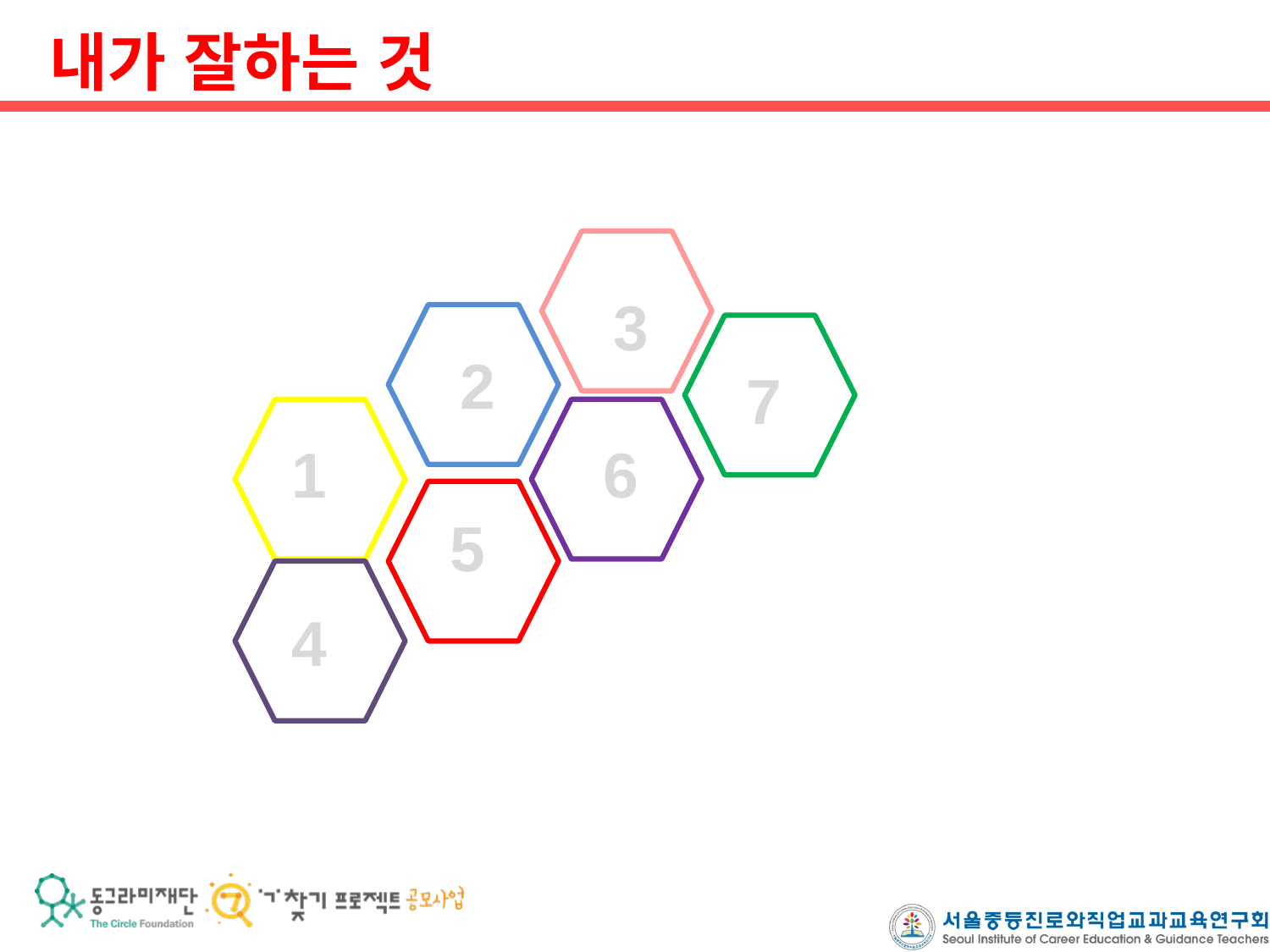

내가 잘하는 것

3

2
7

1
6

5

4